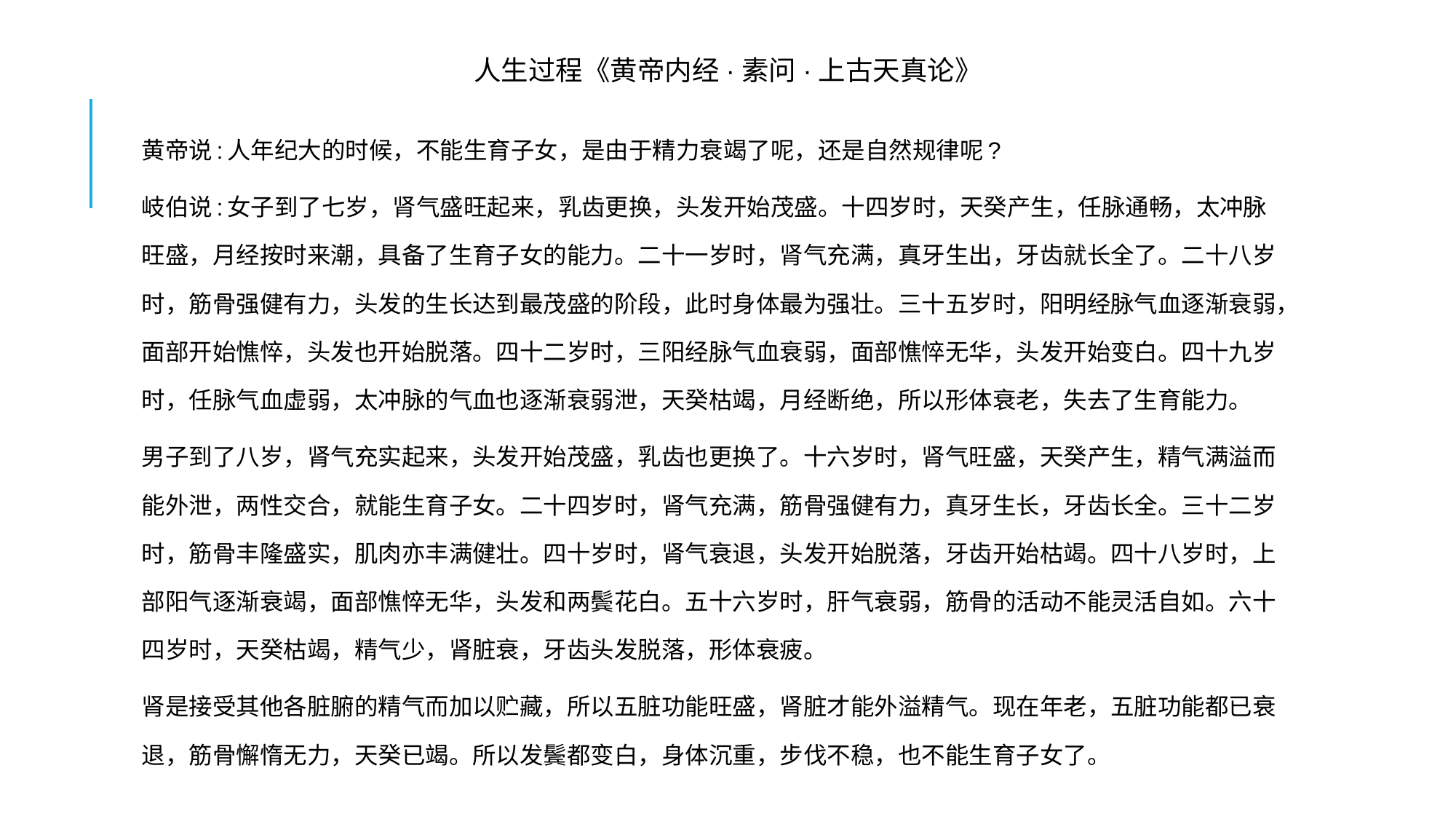

人生过程《黄帝内经·素问·上古天真论》
黄帝说:人年纪大的时候，不能生育子女，是由于精力衰竭了呢，还是自然规律呢?
岐伯说:女子到了七岁，肾气盛旺起来，乳齿更换，头发开始茂盛。十四岁时，天癸产生，任脉通畅，太冲脉旺盛，月经按时来潮，具备了生育子女的能力。二十一岁时，肾气充满，真牙生出，牙齿就长全了。二十八岁时，筋骨强健有力，头发的生长达到最茂盛的阶段，此时身体最为强壮。三十五岁时，阳明经脉气血逐渐衰弱，面部开始憔悴，头发也开始脱落。四十二岁时，三阳经脉气血衰弱，面部憔悴无华，头发开始变白。四十九岁时，任脉气血虚弱，太冲脉的气血也逐渐衰弱泄，天癸枯竭，月经断绝，所以形体衰老，失去了生育能力。
男子到了八岁，肾气充实起来，头发开始茂盛，乳齿也更换了。十六岁时，肾气旺盛，天癸产生，精气满溢而能外泄，两性交合，就能生育子女。二十四岁时，肾气充满，筋骨强健有力，真牙生长，牙齿长全。三十二岁时，筋骨丰隆盛实，肌肉亦丰满健壮。四十岁时，肾气衰退，头发开始脱落，牙齿开始枯竭。四十八岁时，上部阳气逐渐衰竭，面部憔悴无华，头发和两鬓花白。五十六岁时，肝气衰弱，筋骨的活动不能灵活自如。六十四岁时，天癸枯竭，精气少，肾脏衰，牙齿头发脱落，形体衰疲。
肾是接受其他各脏腑的精气而加以贮藏，所以五脏功能旺盛，肾脏才能外溢精气。现在年老，五脏功能都已衰退，筋骨懈惰无力，天癸已竭。所以发鬓都变白，身体沉重，步伐不稳，也不能生育子女了。